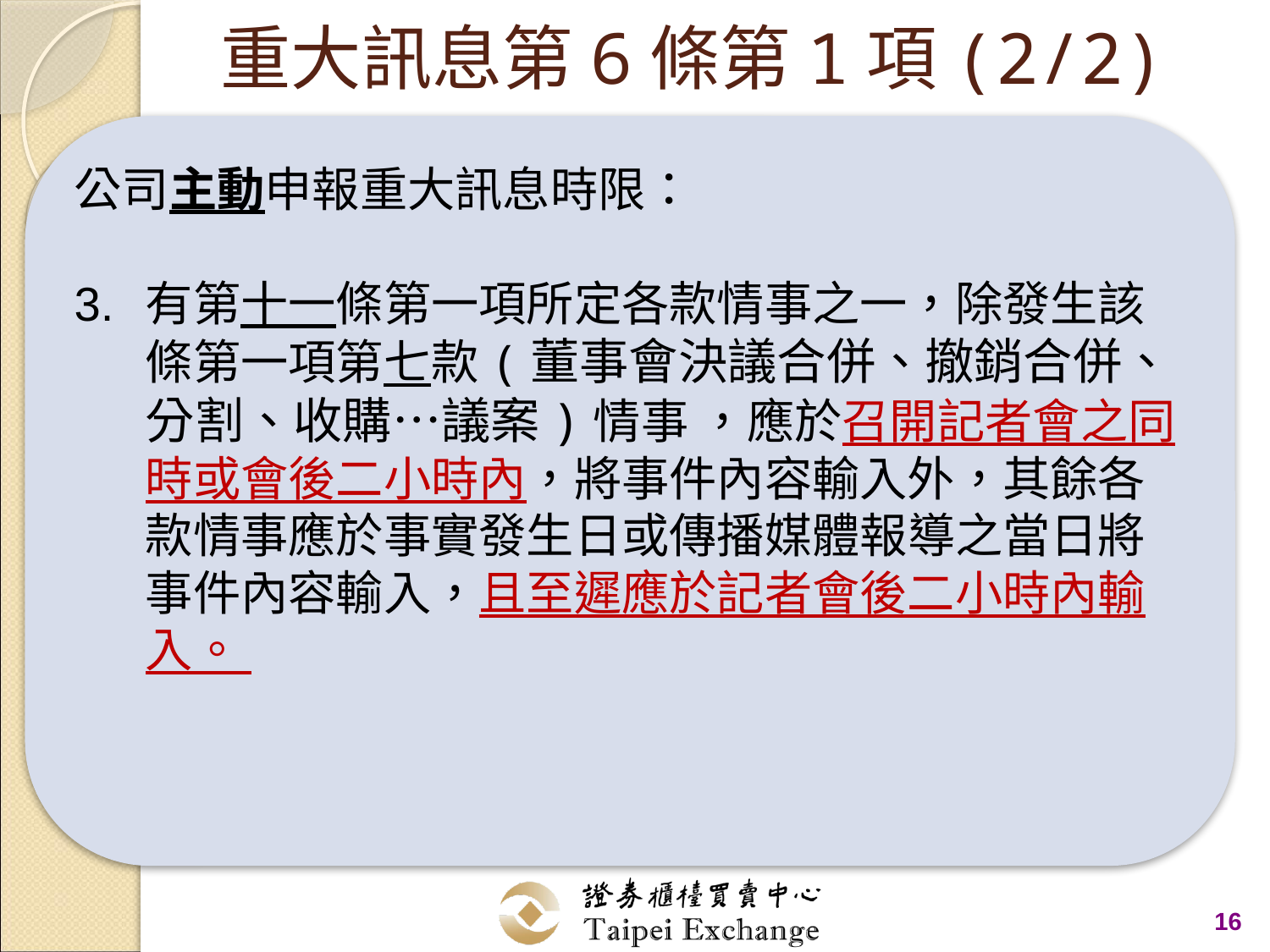

# 重大訊息第6條第1項(2/2)
公司主動申報重大訊息時限：

有第十一條第一項所定各款情事之一，除發生該條第一項第七款(董事會決議合併、撤銷合併、分割、收購…議案)情事 ，應於召開記者會之同時或會後二小時內，將事件內容輸入外，其餘各款情事應於事實發生日或傳播媒體報導之當日將事件內容輸入，且至遲應於記者會後二小時內輸入。

16